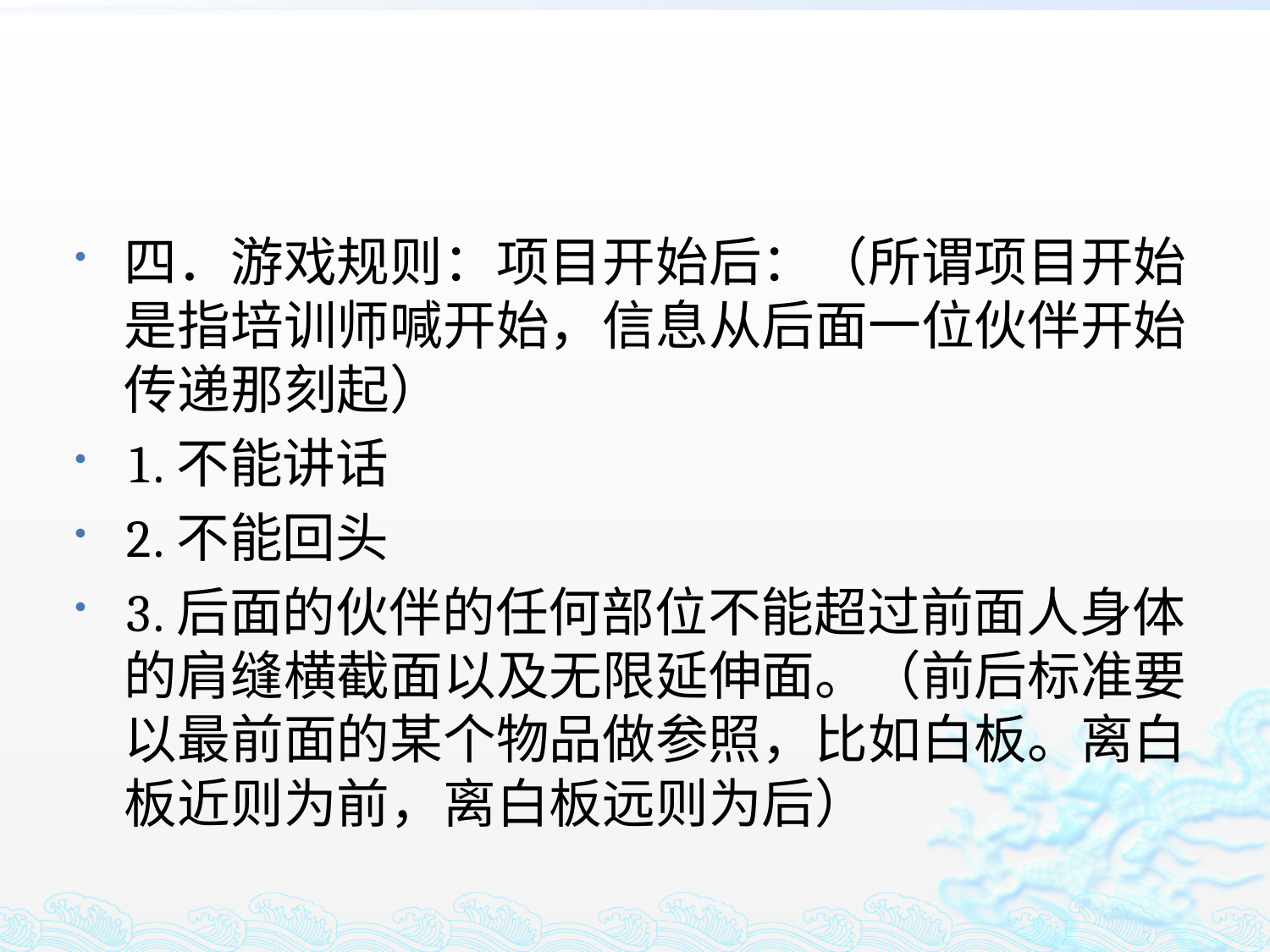

#
四．游戏规则：项目开始后：（所谓项目开始是指培训师喊开始，信息从后面一位伙伴开始传递那刻起）
1.不能讲话
2.不能回头
3.后面的伙伴的任何部位不能超过前面人身体的肩缝横截面以及无限延伸面。（前后标准要以最前面的某个物品做参照，比如白板。离白板近则为前，离白板远则为后）